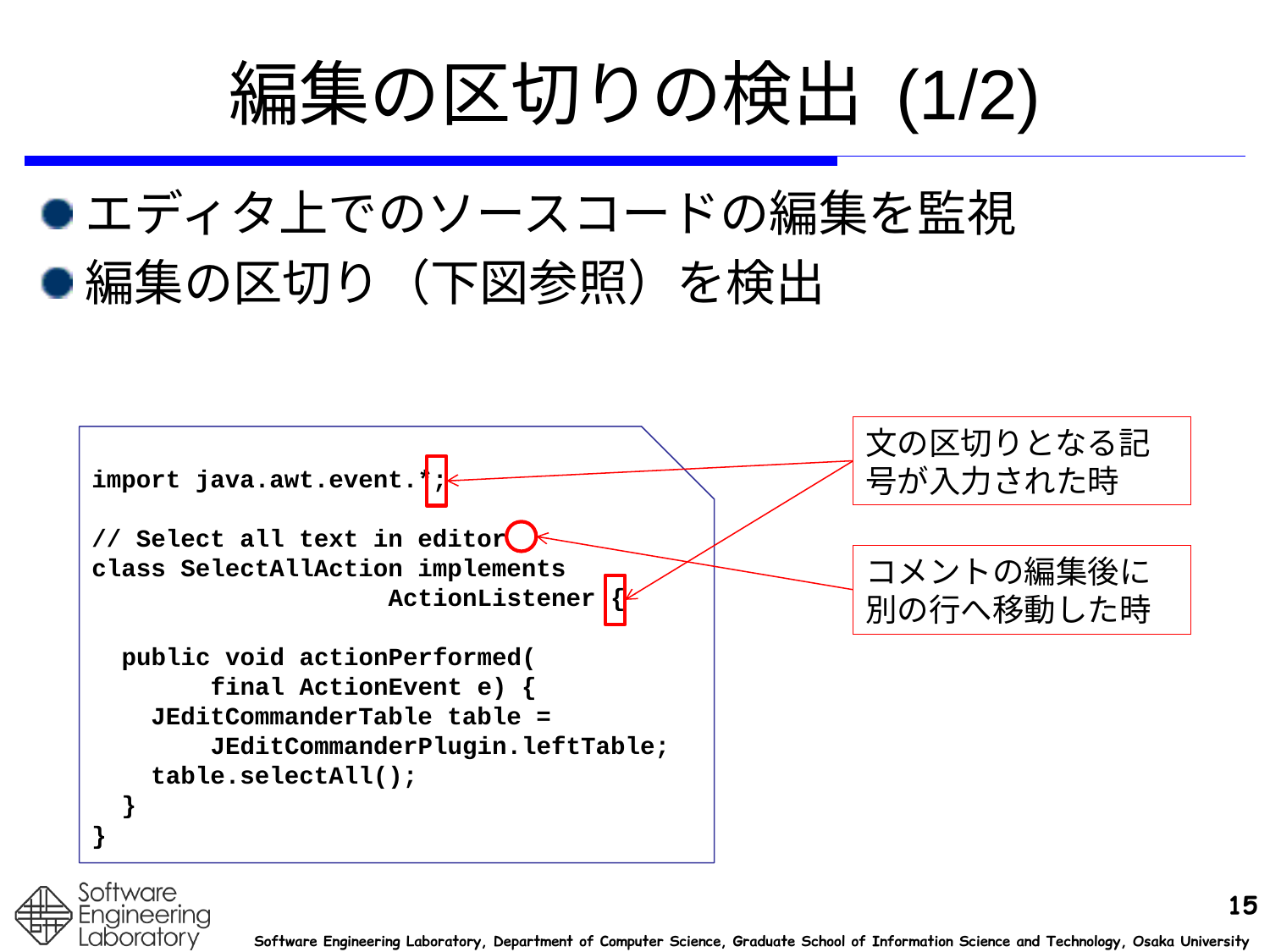

# 編集の区切りの検出 (1/2)
エディタ上でのソースコードの編集を監視
編集の区切り（下図参照）を検出
文の区切りとなる記号が入力された時
import java.awt.event.*;

// Select all text in editor
class SelectAllAction implements
                    ActionListener {

  public void actionPerformed(
        final ActionEvent e) {
    JEditCommanderTable table =
        JEditCommanderPlugin.leftTable;
    table.selectAll();
  }
}

コメントの編集後に
別の行へ移動した時